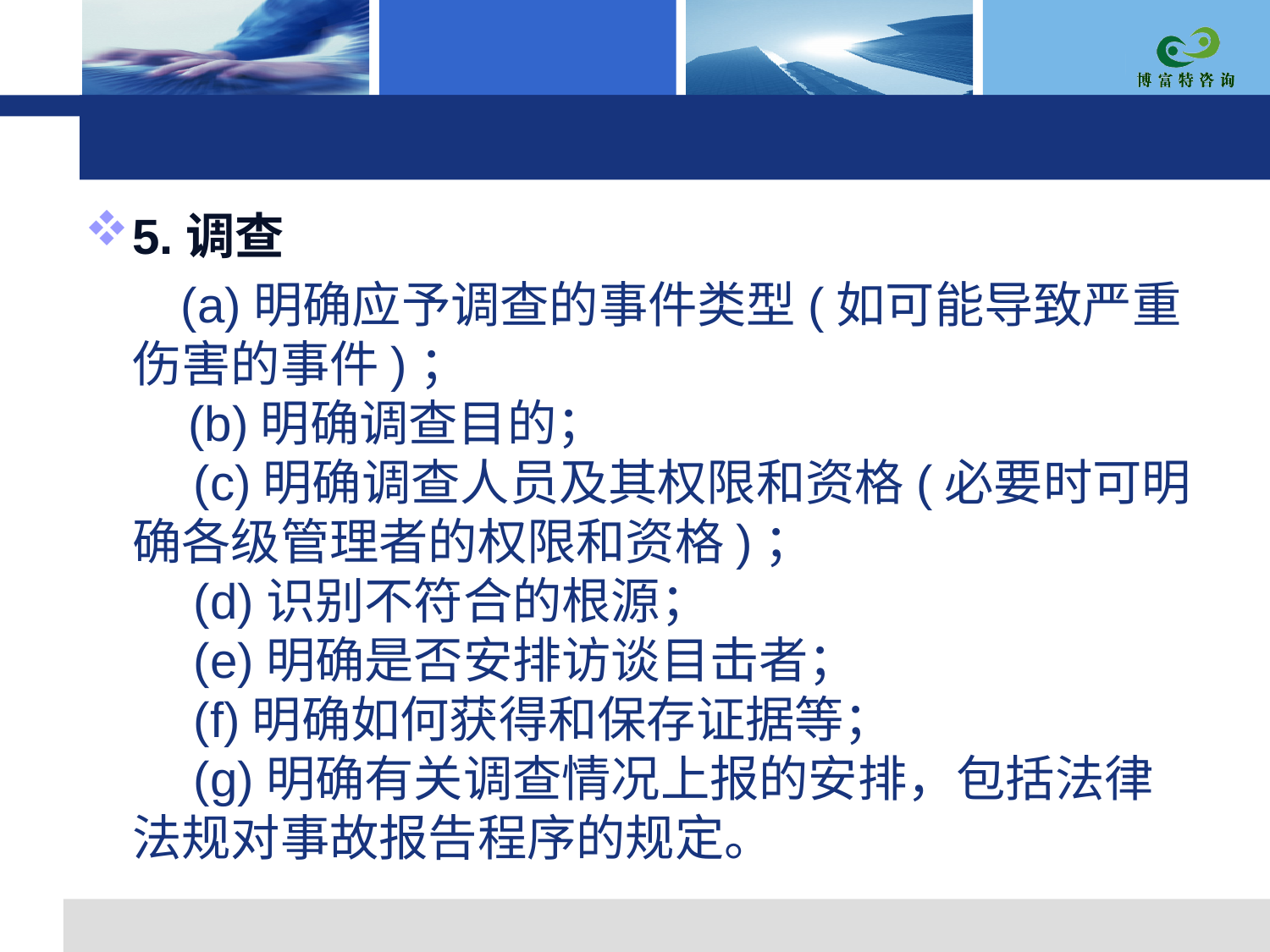

#
5.调查
       (a)明确应予调查的事件类型(如可能导致严重伤害的事件)；
    (b)明确调查目的；
　(c)明确调查人员及其权限和资格(必要时可明确各级管理者的权限和资格)；
　(d)识别不符合的根源；
　(e)明确是否安排访谈目击者；
　(f)明确如何获得和保存证据等；
　(g)明确有关调查情况上报的安排，包括法律法规对事故报告程序的规定。